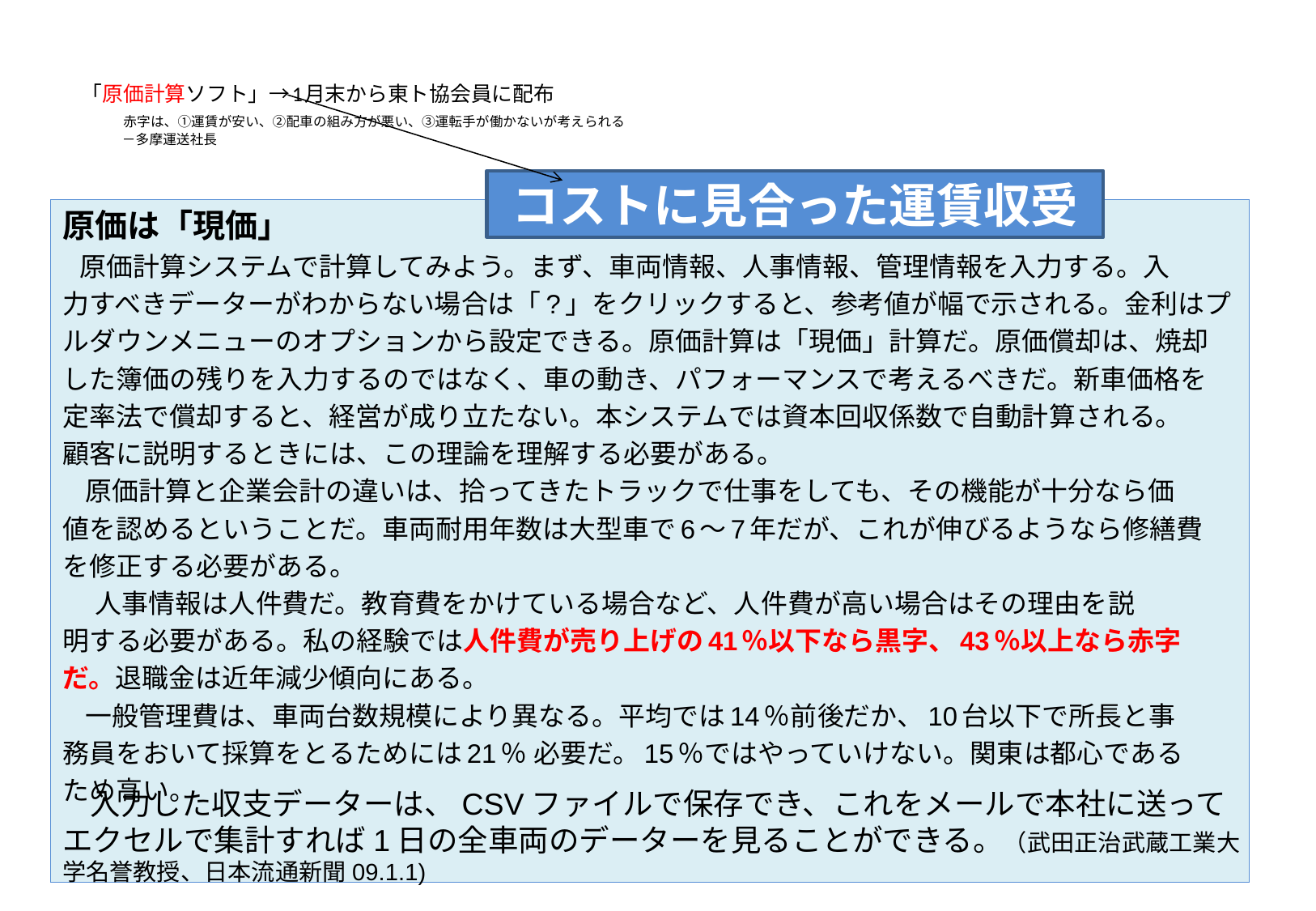

# 「原価計算ソフト」→1月末から東ト協会員に配布 　　赤字は、①運賃が安い、②配車の組み方が悪い、③運転手が働かないが考えられる 　　　－多摩運送社長
コストに見合った運賃収受
原価は「現価」
   原価計算システムで計算してみよう。まず、車両情報、人事情報、管理情報を入力する。入
力すべきデーターがわからない場合は「?」をクリックすると、参考値が幅で示される。金利はプ
ルダウンメニューのオプションから設定できる。原価計算は「現価」計算だ。原価償却は、焼却
した簿価の残りを入力するのではなく、車の動き、パフォーマンスで考えるべきだ。新車価格を
定率法で償却すると、経営が成り立たない。本システムでは資本回収係数で自動計算される。
顧客に説明するときには、この理論を理解する必要がある。
   原価計算と企業会計の違いは、拾ってきたトラックで仕事をしても、その機能が十分なら価
値を認めるということだ。車両耐用年数は大型車で6～7年だが、これが伸びるようなら修繕費
を修正する必要がある。
　 人事情報は人件費だ。教育費をかけている場合など、人件費が高い場合はその理由を説
明する必要がある。私の経験では人件費が売り上げの41％以下なら黒字、43％以上なら赤字
だ。退職金は近年減少傾向にある。
   一般管理費は、車両台数規模により異なる。平均では14％前後だか、10台以下で所長と事
務員をおいて採算をとるためには21％ 必要だ。15％ではやっていけない。関東は都心である
ため高い。
   入力した収支データーは、CSVファイルで保存でき、これをメールで本社に送ってエクセルで集計すれば1日の全車両のデーターを見ることができる。（武田正治武蔵工業大学名誉教授、日本流通新聞09.1.1)

32